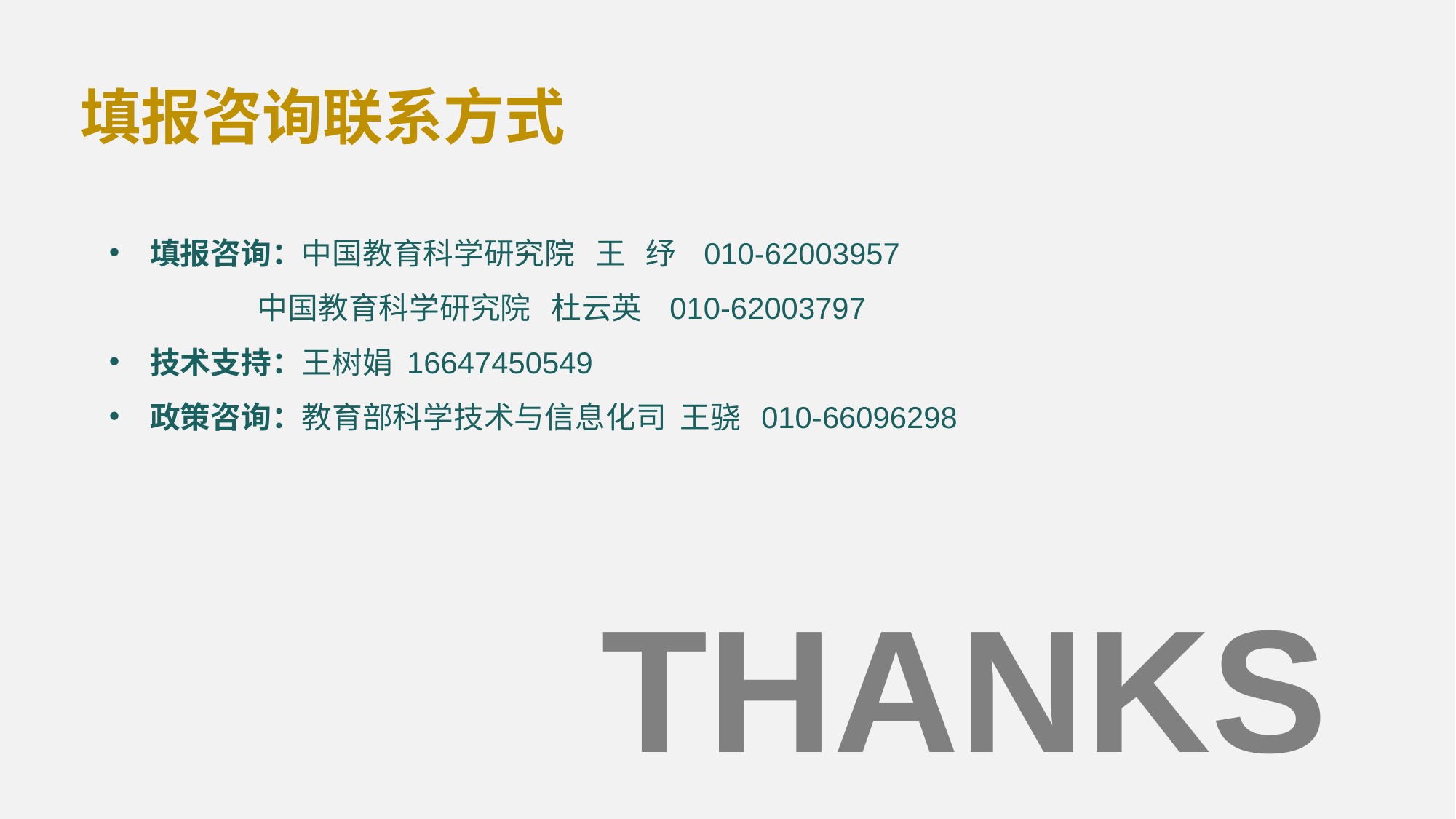

# 填报咨询联系方式
填报咨询：中国教育科学研究院   王   纾   010-62003957
                     中国教育科学研究院   杜云英   010-62003797
技术支持：王树娟 16647450549
政策咨询：教育部科学技术与信息化司  王骁  010-66096298
THANKS
40